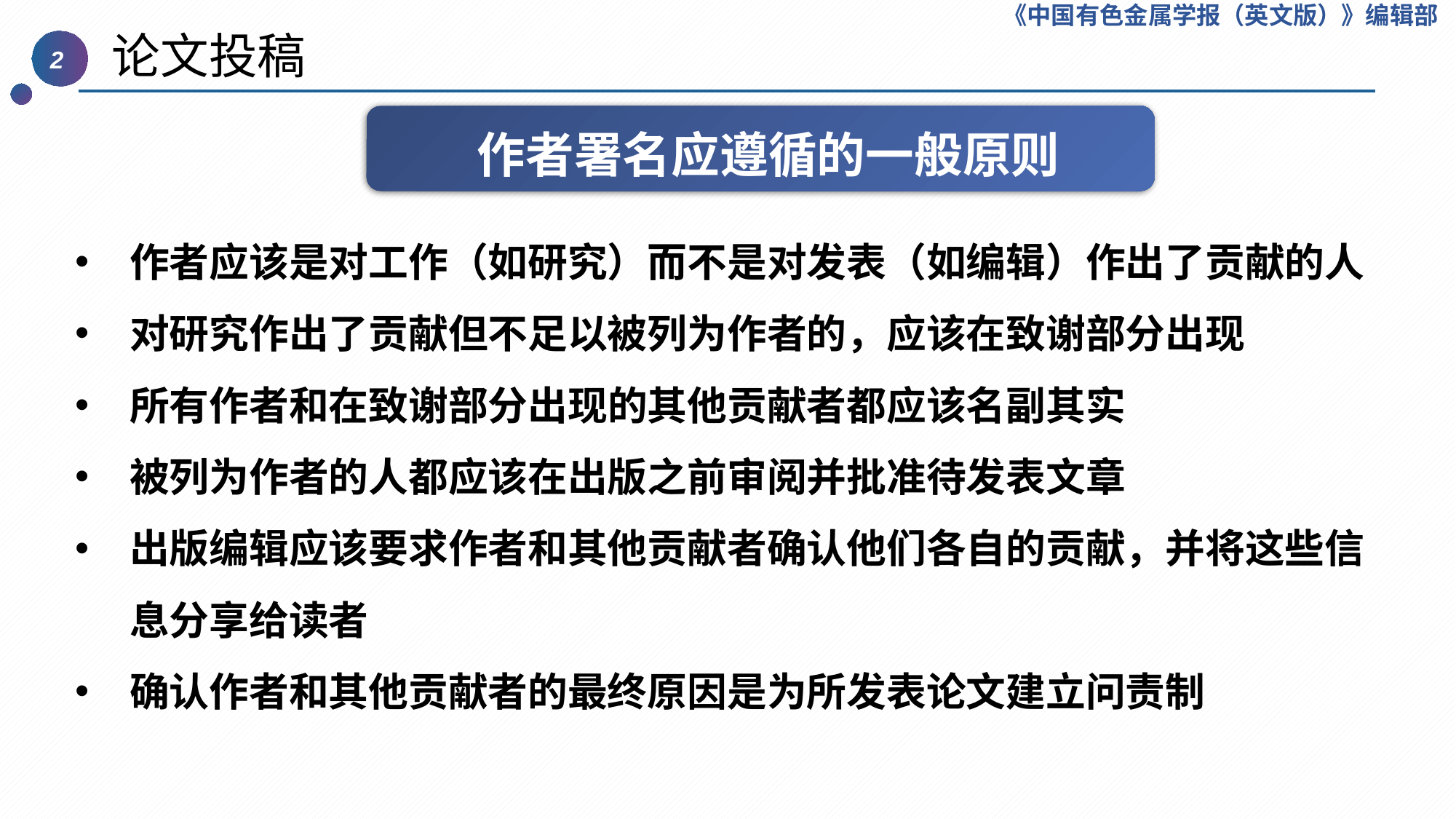

《中国有色金属学报（英文版）》编辑部

      论文投稿

2

作者署名应遵循的一般原则
作者应该是对工作（如研究）而不是对发表（如编辑）作出了贡献的人
对研究作出了贡献但不足以被列为作者的，应该在致谢部分出现
所有作者和在致谢部分出现的其他贡献者都应该名副其实
被列为作者的人都应该在出版之前审阅并批准待发表文章
出版编辑应该要求作者和其他贡献者确认他们各自的贡献，并将这些信息分享给读者
确认作者和其他贡献者的最终原因是为所发表论文建立问责制